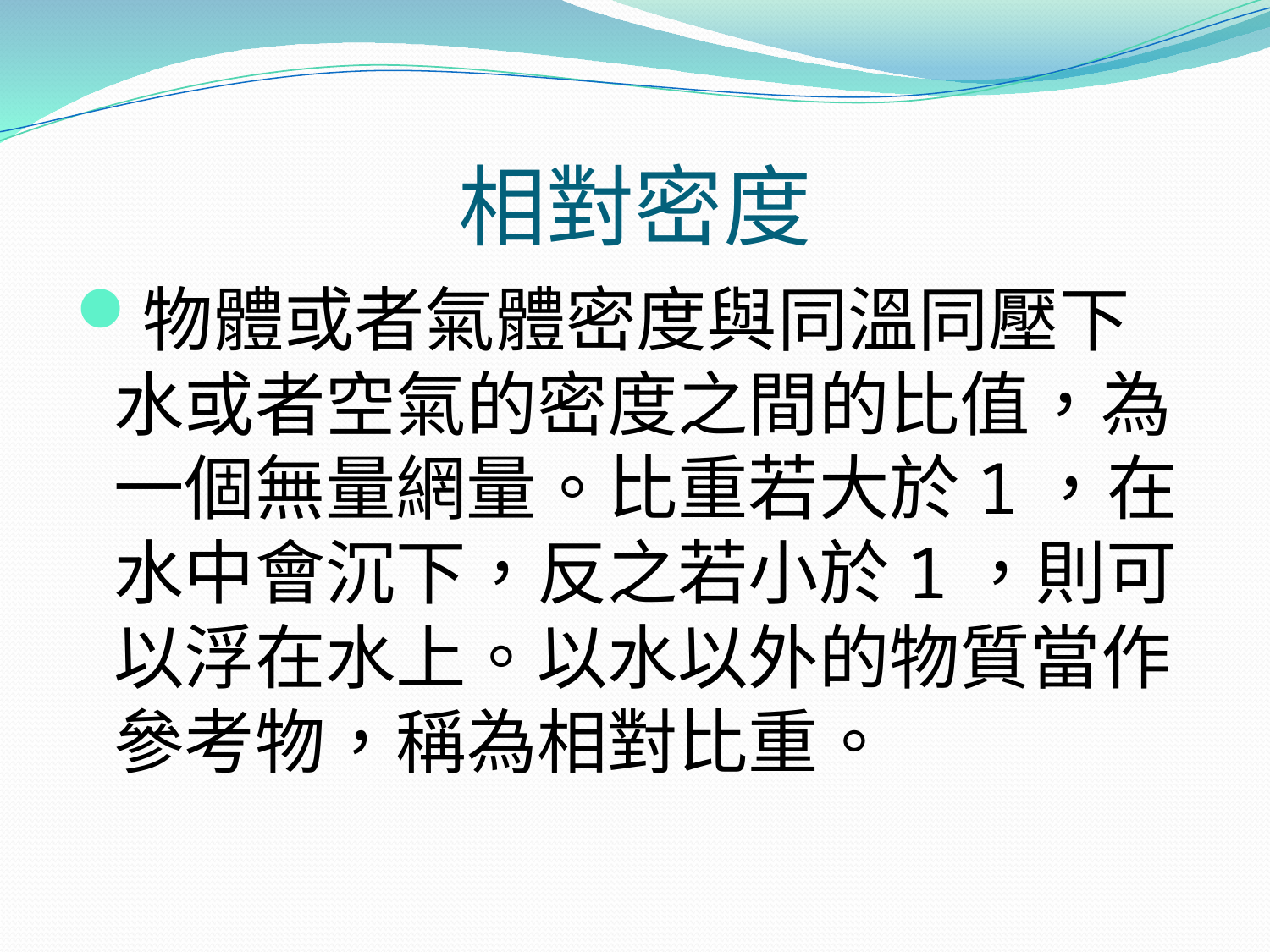

# 相對密度
物體或者氣體密度與同溫同壓下水或者空氣的密度之間的比值，為一個無量網量。比重若大於1，在水中會沉下，反之若小於1，則可以浮在水上。以水以外的物質當作參考物，稱為相對比重。